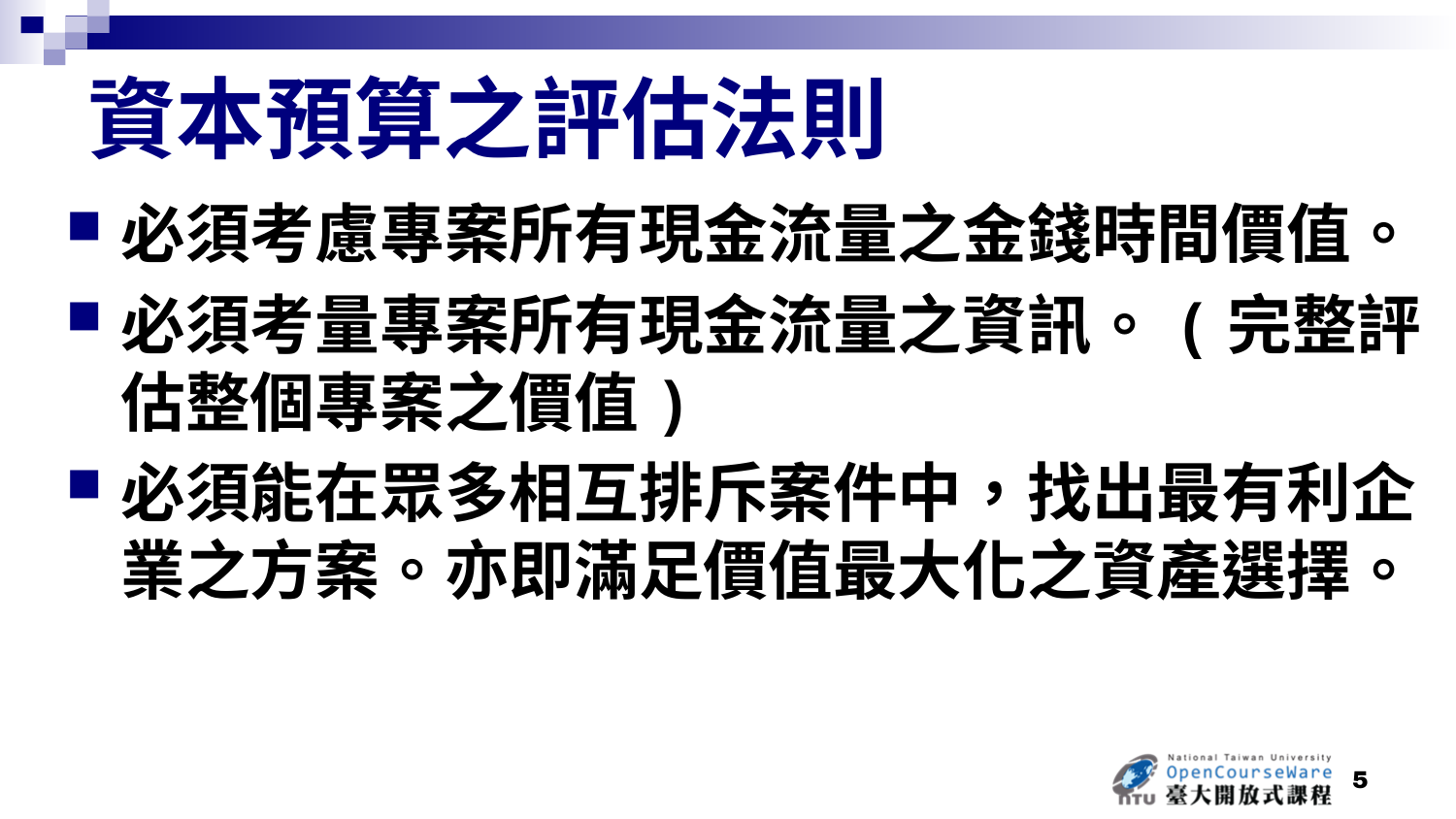

# 資本預算之評估法則
必須考慮專案所有現金流量之金錢時間價值。
必須考量專案所有現金流量之資訊。(完整評估整個專案之價值)
必須能在眾多相互排斥案件中，找出最有利企業之方案。亦即滿足價值最大化之資產選擇。

5